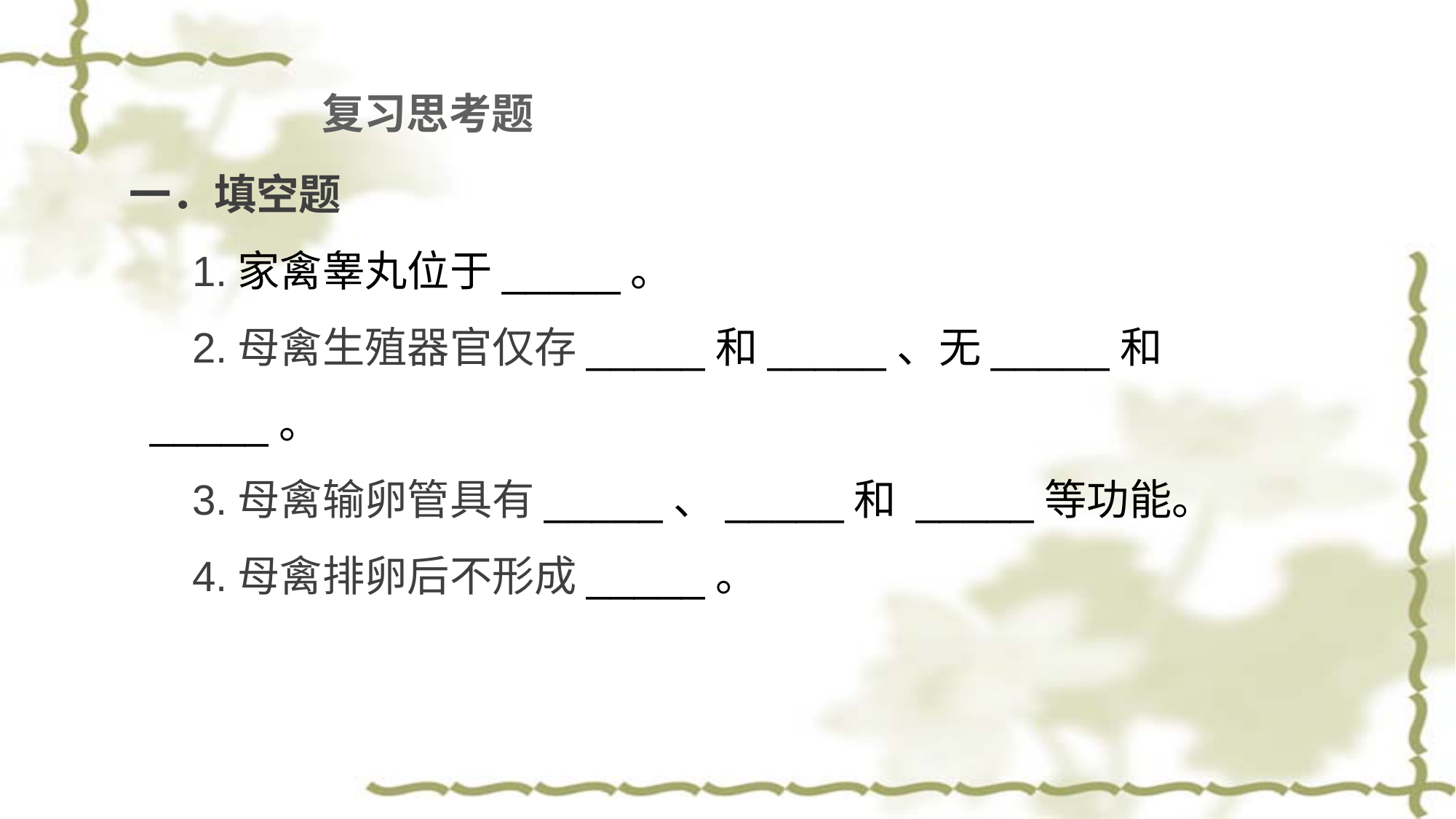

复习思考题
 一．填空题
       1.家禽睾丸位于_____。
       2.母禽生殖器官仅存_____和_____、无_____和_____。
       3.母禽输卵管具有_____、_____和 _____等功能。
       4.母禽排卵后不形成_____。